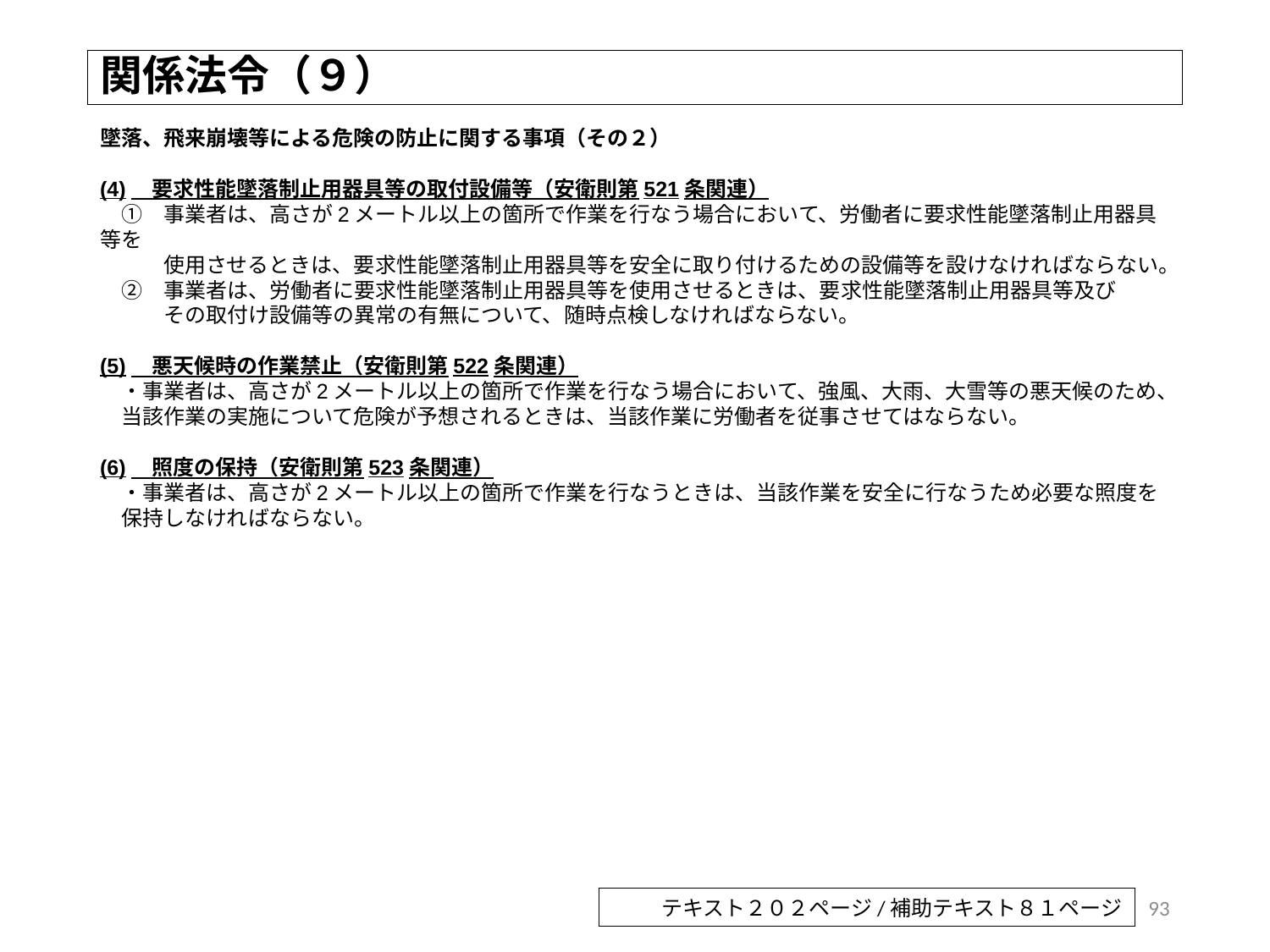

# 関係法令（９）
墜落、飛来崩壊等による危険の防止に関する事項（その２）

(4)　要求性能墜落制止用器具等の取付設備等（安衛則第521条関連）
　①　事業者は、高さが2メートル以上の箇所で作業を行なう場合において、労働者に要求性能墜落制止用器具等を
　　　使用させるときは、要求性能墜落制止用器具等を安全に取り付けるための設備等を設けなければならない。
　②　事業者は、労働者に要求性能墜落制止用器具等を使用させるときは、要求性能墜落制止用器具等及び
　　　その取付け設備等の異常の有無について、随時点検しなければならない。

(5)　悪天候時の作業禁止（安衛則第522条関連）
　・事業者は、高さが2メートル以上の箇所で作業を行なう場合において、強風、大雨、大雪等の悪天候のため、
　当該作業の実施について危険が予想されるときは、当該作業に労働者を従事させてはならない。

(6)　照度の保持（安衛則第523条関連）
　・事業者は、高さが2メートル以上の箇所で作業を行なうときは、当該作業を安全に行なうため必要な照度を
　保持しなければならない。
93
テキスト２０２ページ/補助テキスト８１ページ